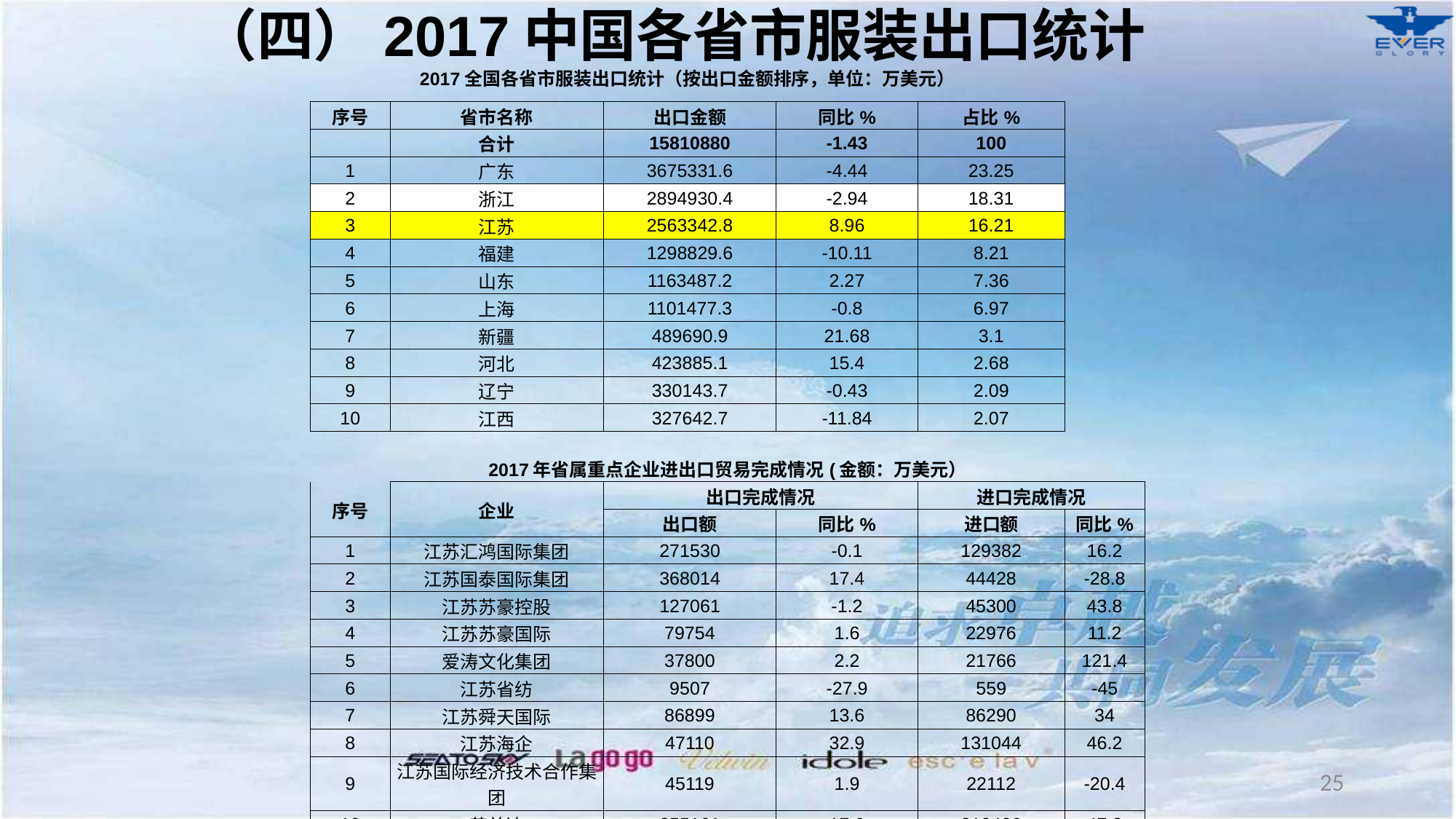

（四）2017中国各省市服装出口统计
| 2017全国各省市服装出口统计（按出口金额排序，单位：万美元） |  |  |  |  |  |
| --- | --- | --- | --- | --- | --- |
|  |  |  |  |  |  |
| 序号 | 省市名称 | 出口金额 | 同比% | 占比% |  |
|  | 合计 | 15810880 | -1.43 | 100 |  |
| 1 | 广东 | 3675331.6 | -4.44 | 23.25 |  |
| 2 | 浙江 | 2894930.4 | -2.94 | 18.31 |  |
| 3 | 江苏 | 2563342.8 | 8.96 | 16.21 |  |
| 4 | 福建 | 1298829.6 | -10.11 | 8.21 |  |
| 5 | 山东 | 1163487.2 | 2.27 | 7.36 |  |
| 6 | 上海 | 1101477.3 | -0.8 | 6.97 |  |
| 7 | 新疆 | 489690.9 | 21.68 | 3.1 |  |
| 8 | 河北 | 423885.1 | 15.4 | 2.68 |  |
| 9 | 辽宁 | 330143.7 | -0.43 | 2.09 |  |
| 10 | 江西 | 327642.7 | -11.84 | 2.07 |  |
|  |  |  |  |  |  |
| 2017年省属重点企业进出口贸易完成情况(金额：万美元） |  |  |  |  |  |
| 序号 | 企业 | 出口完成情况 |  | 进口完成情况 |  |
|  |  | 出口额 | 同比% | 进口额 | 同比% |
| 1 | 江苏汇鸿国际集团 | 271530 | -0.1 | 129382 | 16.2 |
| 2 | 江苏国泰国际集团 | 368014 | 17.4 | 44428 | -28.8 |
| 3 | 江苏苏豪控股 | 127061 | -1.2 | 45300 | 43.8 |
| 4 | 江苏苏豪国际 | 79754 | 1.6 | 22976 | 11.2 |
| 5 | 爱涛文化集团 | 37800 | 2.2 | 21766 | 121.4 |
| 6 | 江苏省纺 | 9507 | -27.9 | 559 | -45 |
| 7 | 江苏舜天国际 | 86899 | 13.6 | 86290 | 34 |
| 8 | 江苏海企 | 47110 | 32.9 | 131044 | 46.2 |
| 9 | 江苏国际经济技术合作集团 | 45119 | 1.9 | 22112 | -20.4 |
| 10 | 苏美达 | 255161 | 17.6 | 310406 | 47.2 |
| 11 | 华瑞国际集团 | 10103 | -7.9 | 291 | -43.7 |
| 12 | 中化江苏 | 8335 | 10.5 | 5272 | 13.6 |
25